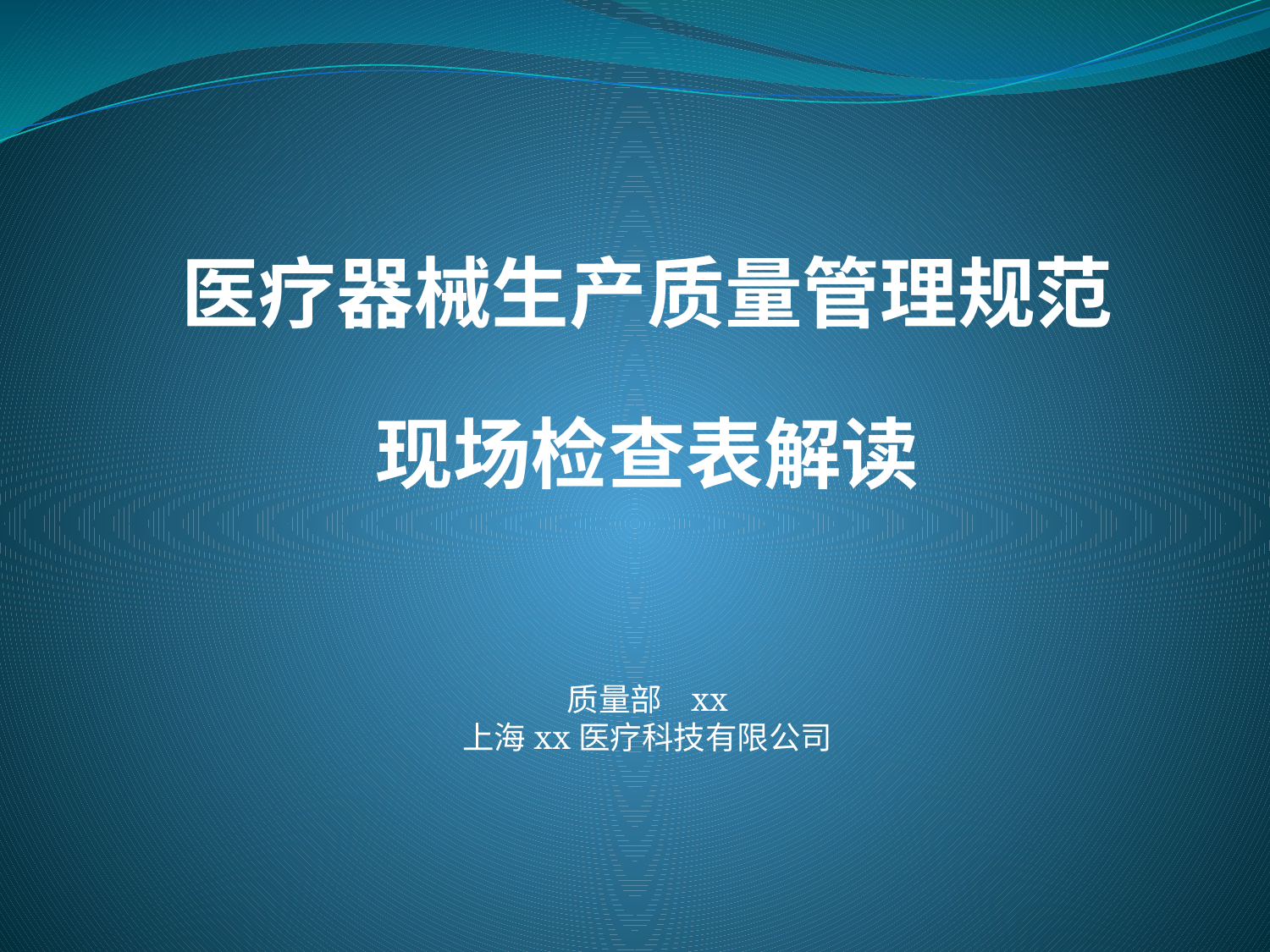

医疗器械生产质量管理规范

现场检查表解读

质量部   xx
上海xx医疗科技有限公司